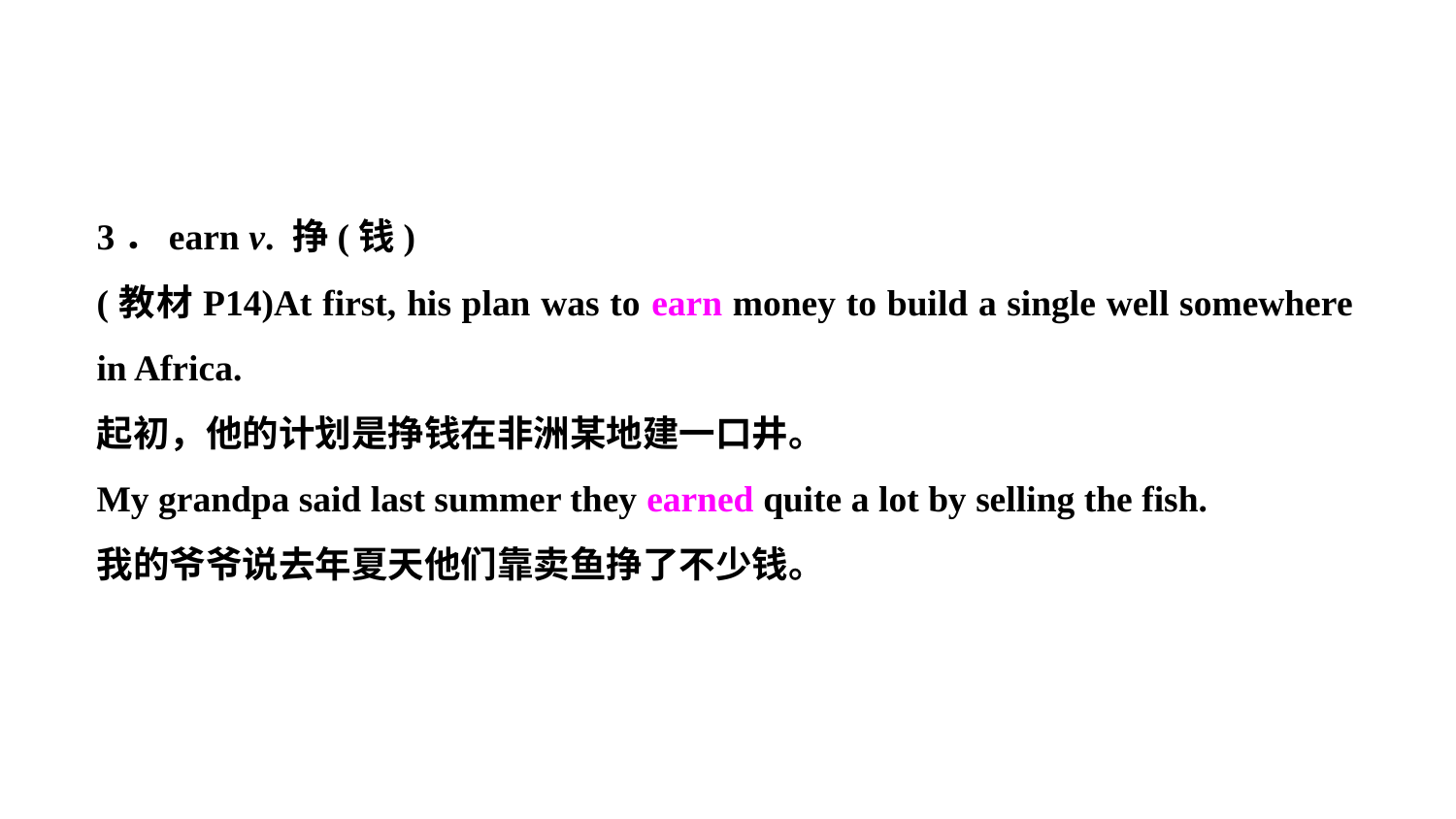

3．earn v. 挣(钱)
(教材P14)At first, his plan was to earn money to build a single well somewhere in Africa.
起初，他的计划是挣钱在非洲某地建一口井。
My grandpa said last summer they earned quite a lot by selling the fish.
我的爷爷说去年夏天他们靠卖鱼挣了不少钱。